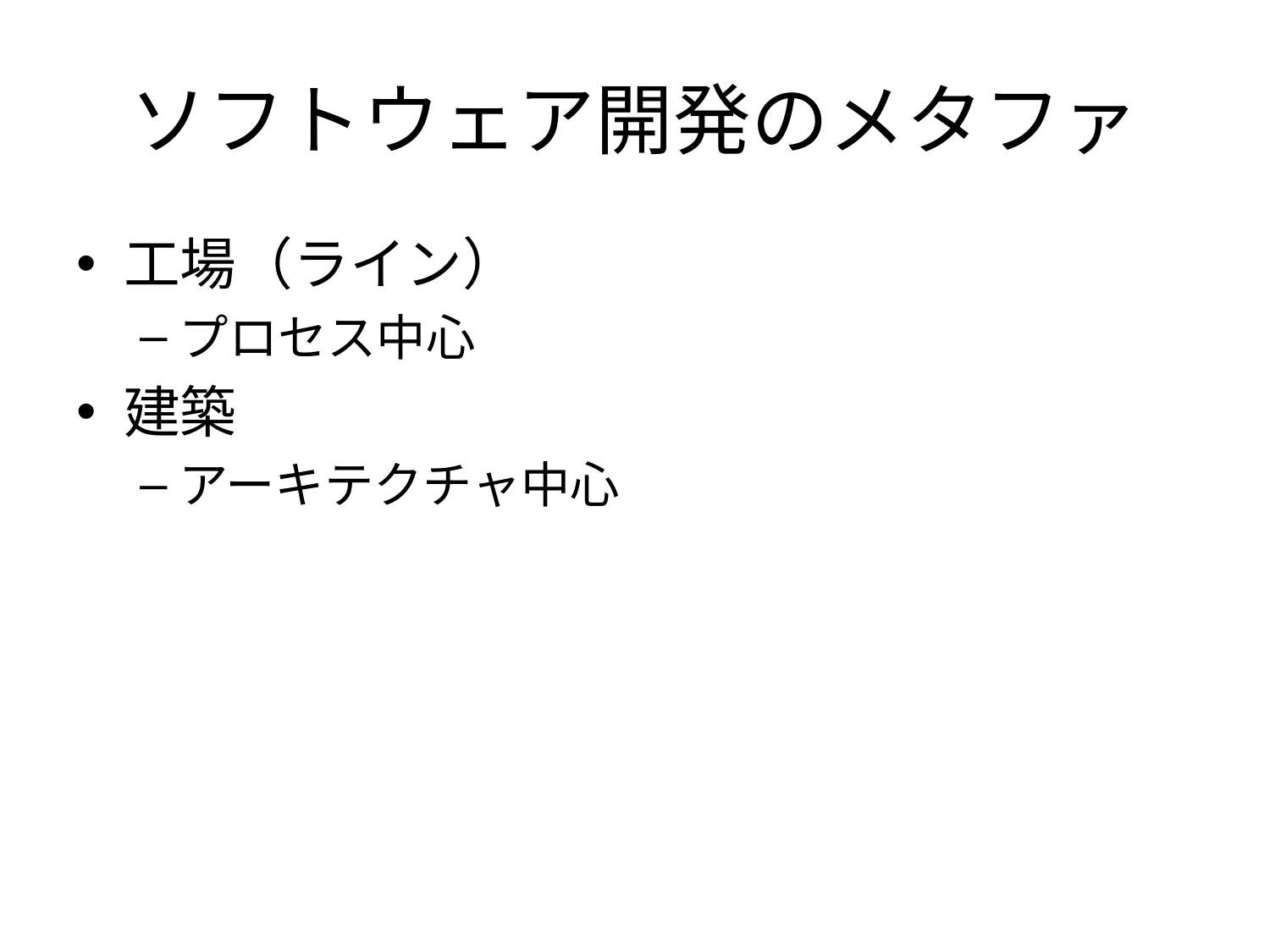

# ソフトウェア開発のメタファ
工場（ライン）
プロセス中心
建築
アーキテクチャ中心